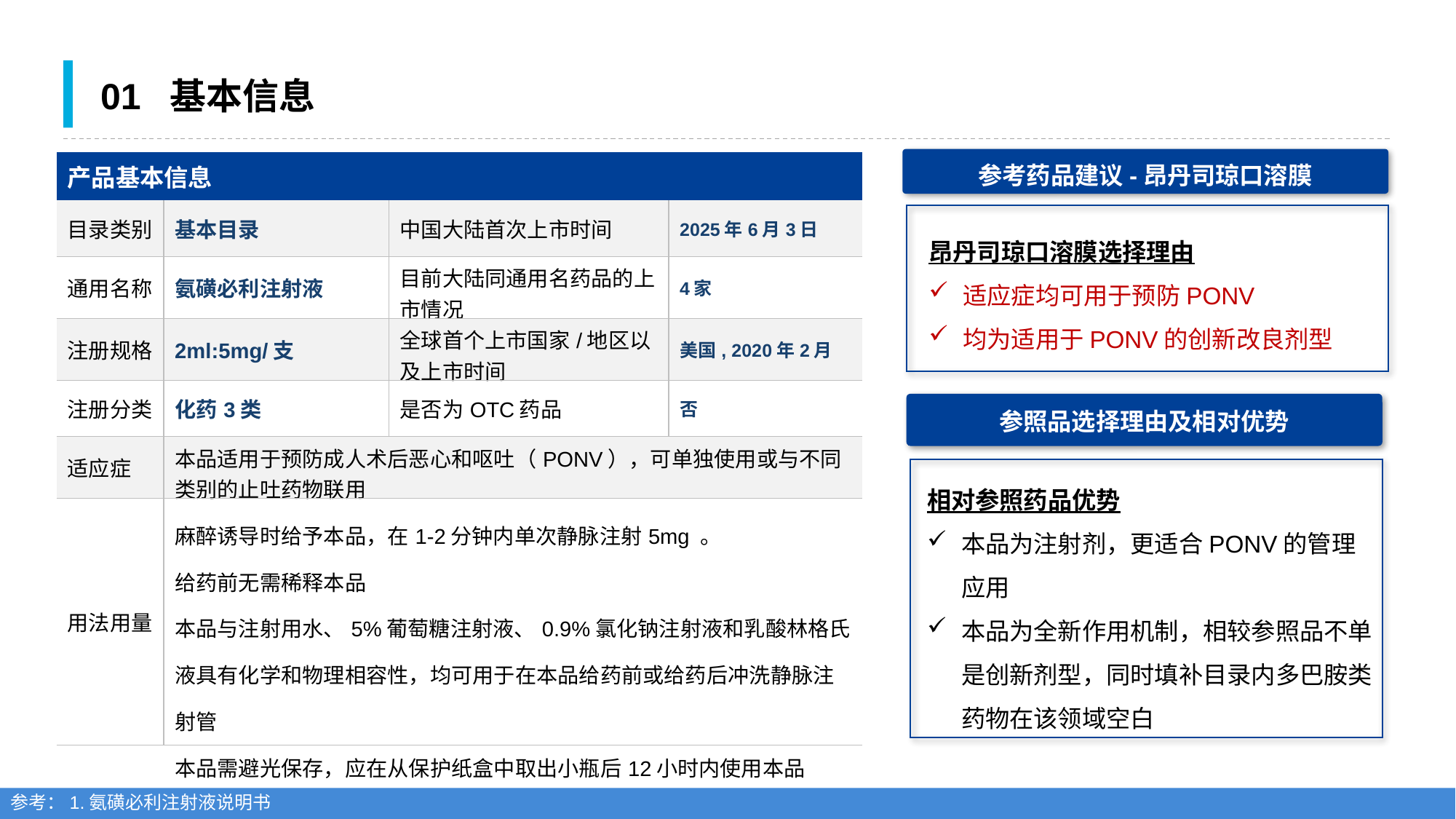

01  基本信息

参考药品建议-昂丹司琼口溶膜

昂丹司琼口溶膜选择理由
适应症均可用于预防PONV
均为适用于PONV的创新改良剂型
| 产品基本信息 |  |  |  |
| --- | --- | --- | --- |
| 目录类别 | 基本目录 | 中国大陆首次上市时间 | 2025年6月3日 |
| 通用名称 | 氨磺必利注射液 | 目前大陆同通用名药品的上市情况 | 4家 |
| 注册规格 | 2ml:5mg/支 | 全球首个上市国家/地区以及上市时间 | 美国, 2020年2月 |
| 注册分类 | 化药3类 | 是否为OTC药品 | 否 |
| 适应症 | 本品适用于预防成人术后恶心和呕吐（PONV），可单独使用或与不同类别的止吐药物联用 |  |  |
| 用法用量 | 麻醉诱导时给予本品，在1-2分钟内单次静脉注射5mg 。 给药前无需稀释本品 本品与注射用水、5%葡萄糖注射液、0.9%氯化钠注射液和乳酸林格氏液具有化学和物理相容性，均可用于在本品给药前或给药后冲洗静脉注射管 本品需避光保存，应在从保护纸盒中取出小瓶后12小时内使用本品 |  |  |

参照品选择理由及相对优势

相对参照药品优势
本品为注射剂，更适合PONV的管理应用
本品为全新作用机制，相较参照品不单是创新剂型，同时填补目录内多巴胺类药物在该领域空白

参考：1.氨磺必利注射液说明书